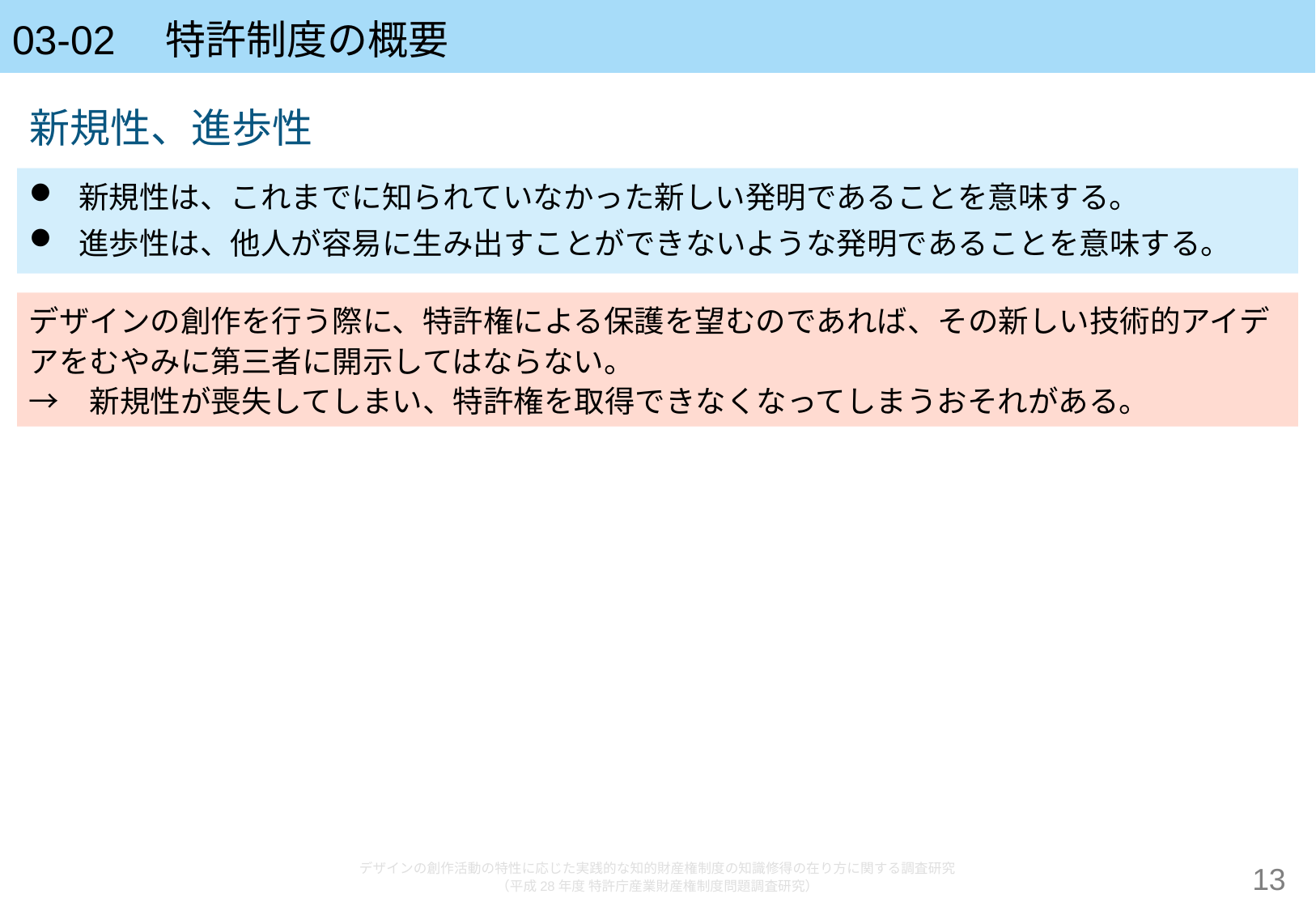

# 03-02　特許制度の概要
新規性、進歩性
新規性は、これまでに知られていなかった新しい発明であることを意味する。
進歩性は、他人が容易に生み出すことができないような発明であることを意味する。
デザインの創作を行う際に、特許権による保護を望むのであれば、その新しい技術的アイデアをむやみに第三者に開示してはならない。
→　新規性が喪失してしまい、特許権を取得できなくなってしまうおそれがある。
デザインの創作活動の特性に応じた実践的な知的財産権制度の知識修得の在り方に関する調査研究
（平成28年度 特許庁産業財産権制度問題調査研究）
13